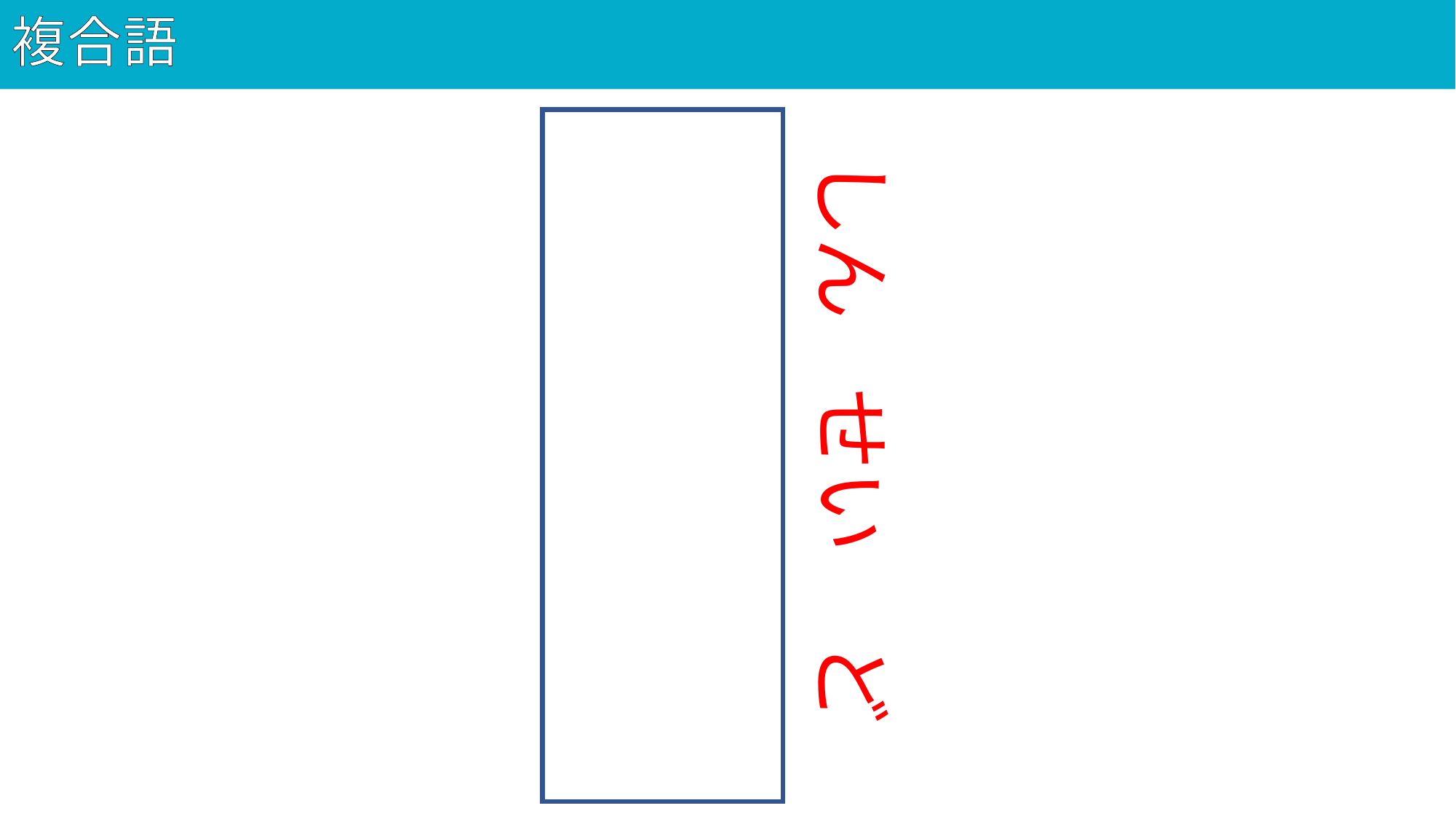

# 複合語
101
新制度

しん
せい
ど